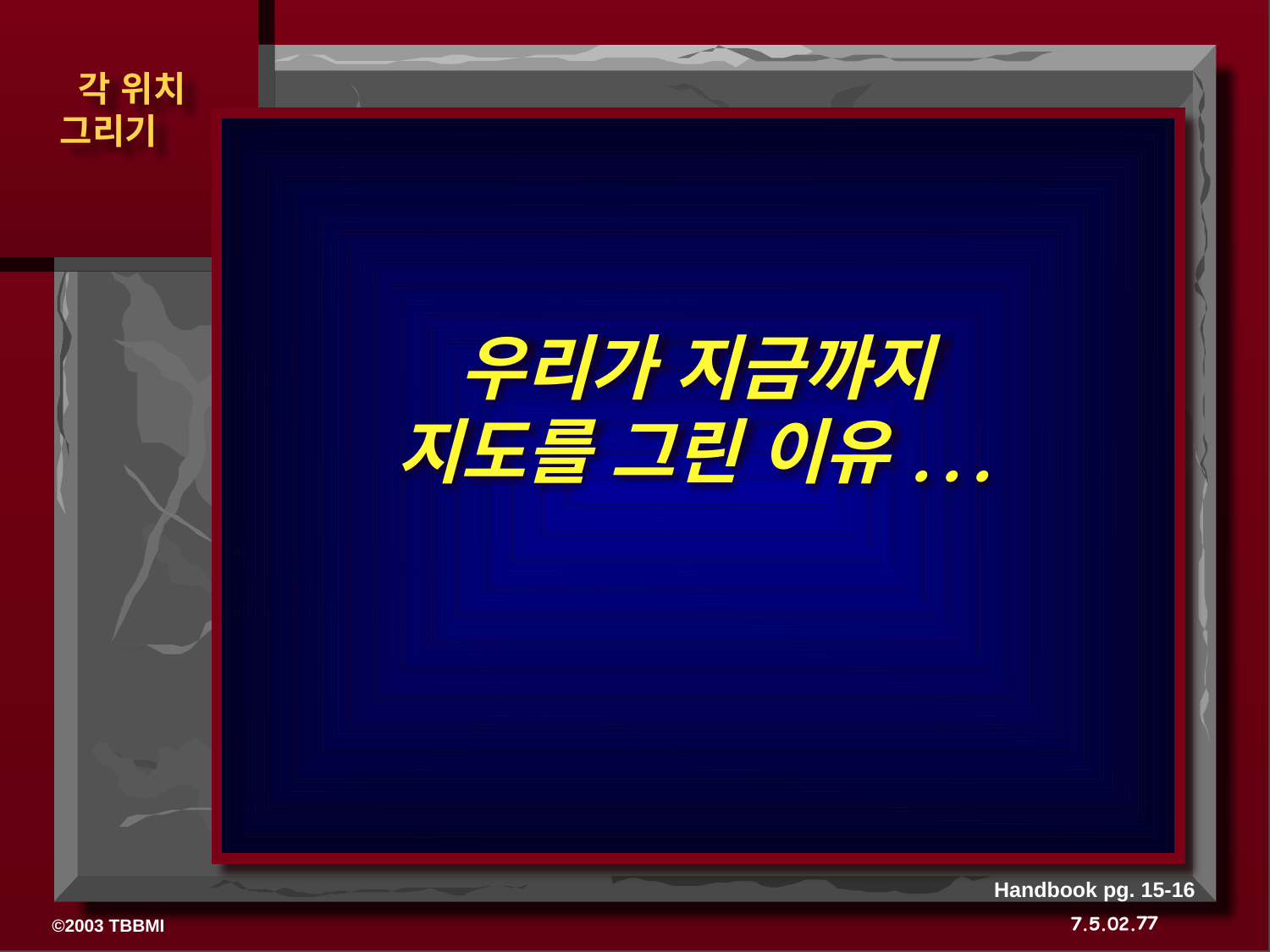

우리가 지금까지 지도를 그린 이유...

Handbook pg. 15-16
77